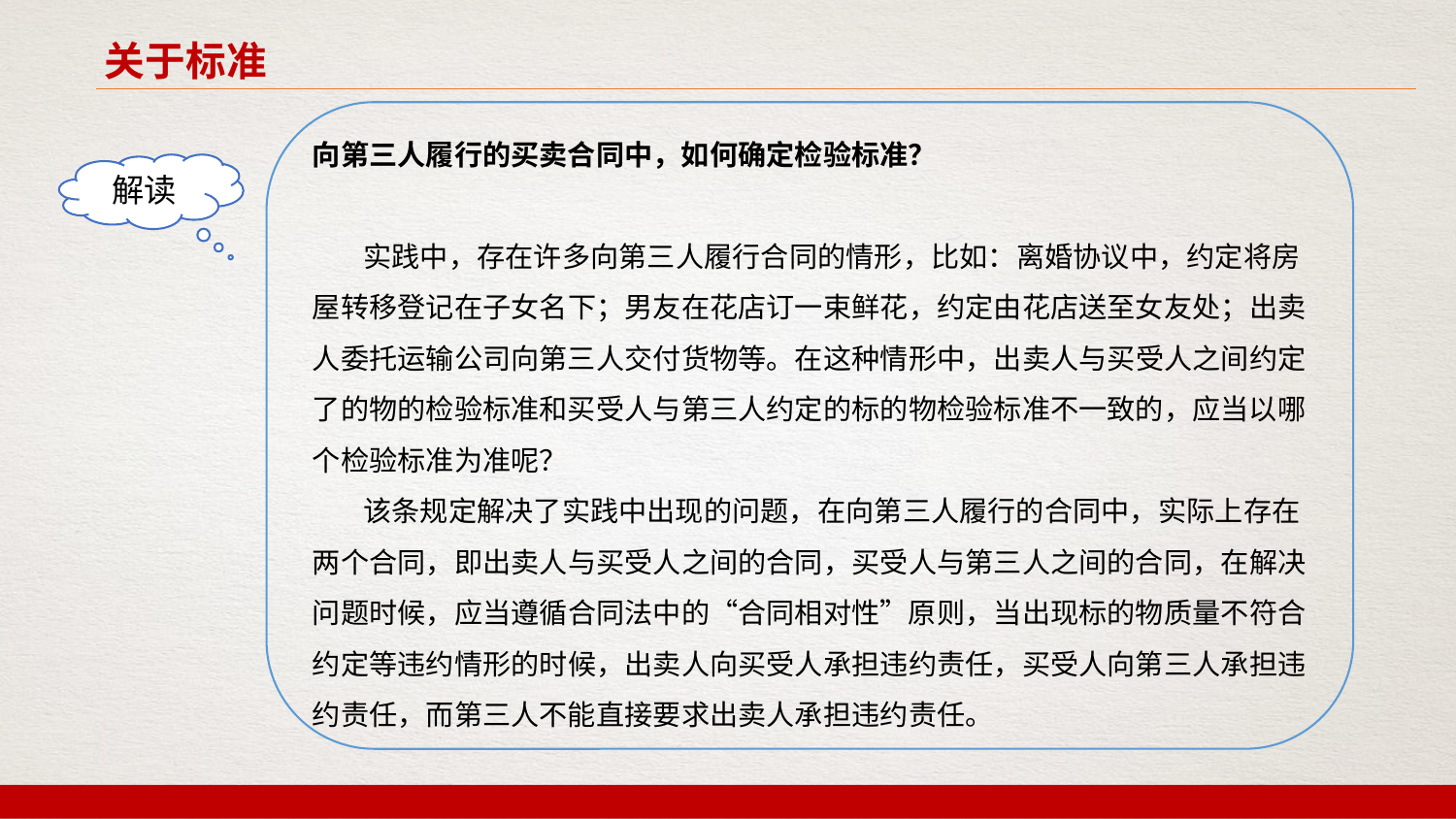

关于标准
向第三人履行的买卖合同中，如何确定检验标准？

       实践中，存在许多向第三人履行合同的情形，比如：离婚协议中，约定将房屋转移登记在子女名下；男友在花店订一束鲜花，约定由花店送至女友处；出卖人委托运输公司向第三人交付货物等。在这种情形中，出卖人与买受人之间约定了的物的检验标准和买受人与第三人约定的标的物检验标准不一致的，应当以哪个检验标准为准呢？
       该条规定解决了实践中出现的问题，在向第三人履行的合同中，实际上存在两个合同，即出卖人与买受人之间的合同，买受人与第三人之间的合同，在解决问题时候，应当遵循合同法中的“合同相对性”原则，当出现标的物质量不符合约定等违约情形的时候，出卖人向买受人承担违约责任，买受人向第三人承担违约责任，而第三人不能直接要求出卖人承担违约责任。
解读